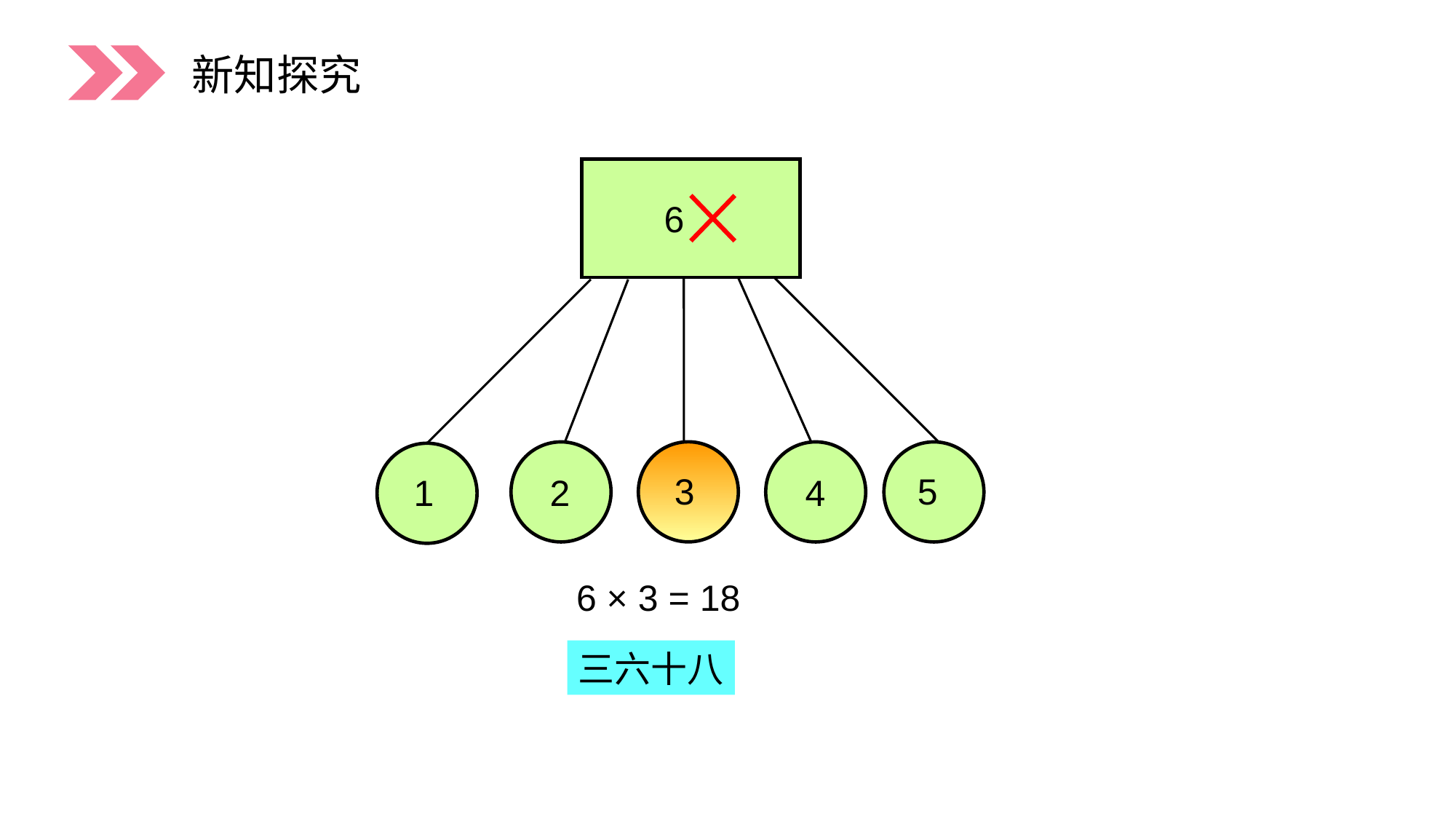

新知探究

6

3

2

4

5

1
6 × 3 = 18
三六十八